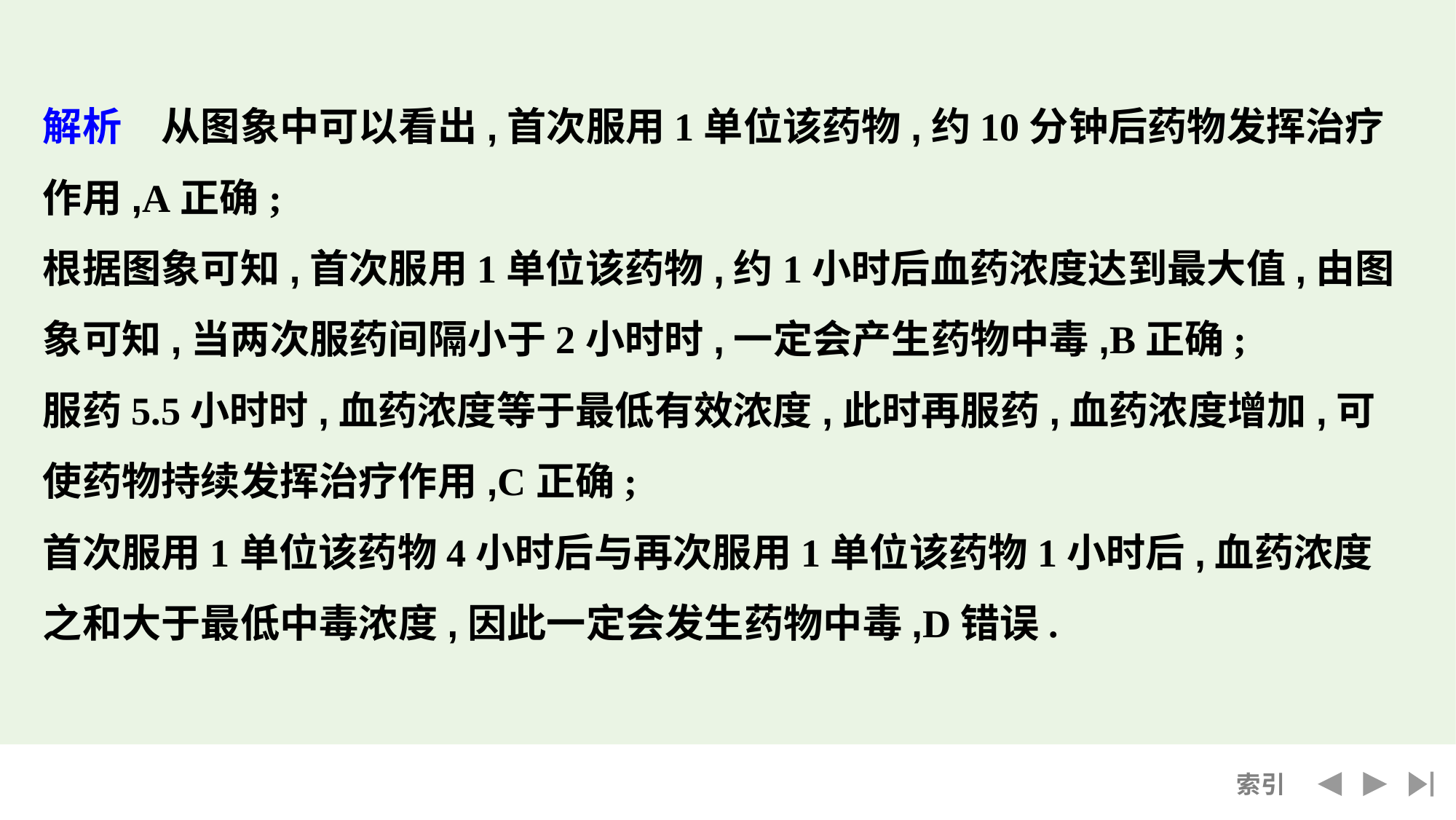

解析　从图象中可以看出,首次服用1单位该药物,约10分钟后药物发挥治疗作用,A正确;
根据图象可知,首次服用1单位该药物,约1小时后血药浓度达到最大值,由图象可知,当两次服药间隔小于2小时时,一定会产生药物中毒,B正确;
服药5.5小时时,血药浓度等于最低有效浓度,此时再服药,血药浓度增加,可使药物持续发挥治疗作用,C正确;
首次服用1单位该药物4小时后与再次服用1单位该药物1小时后,血药浓度之和大于最低中毒浓度,因此一定会发生药物中毒,D错误.